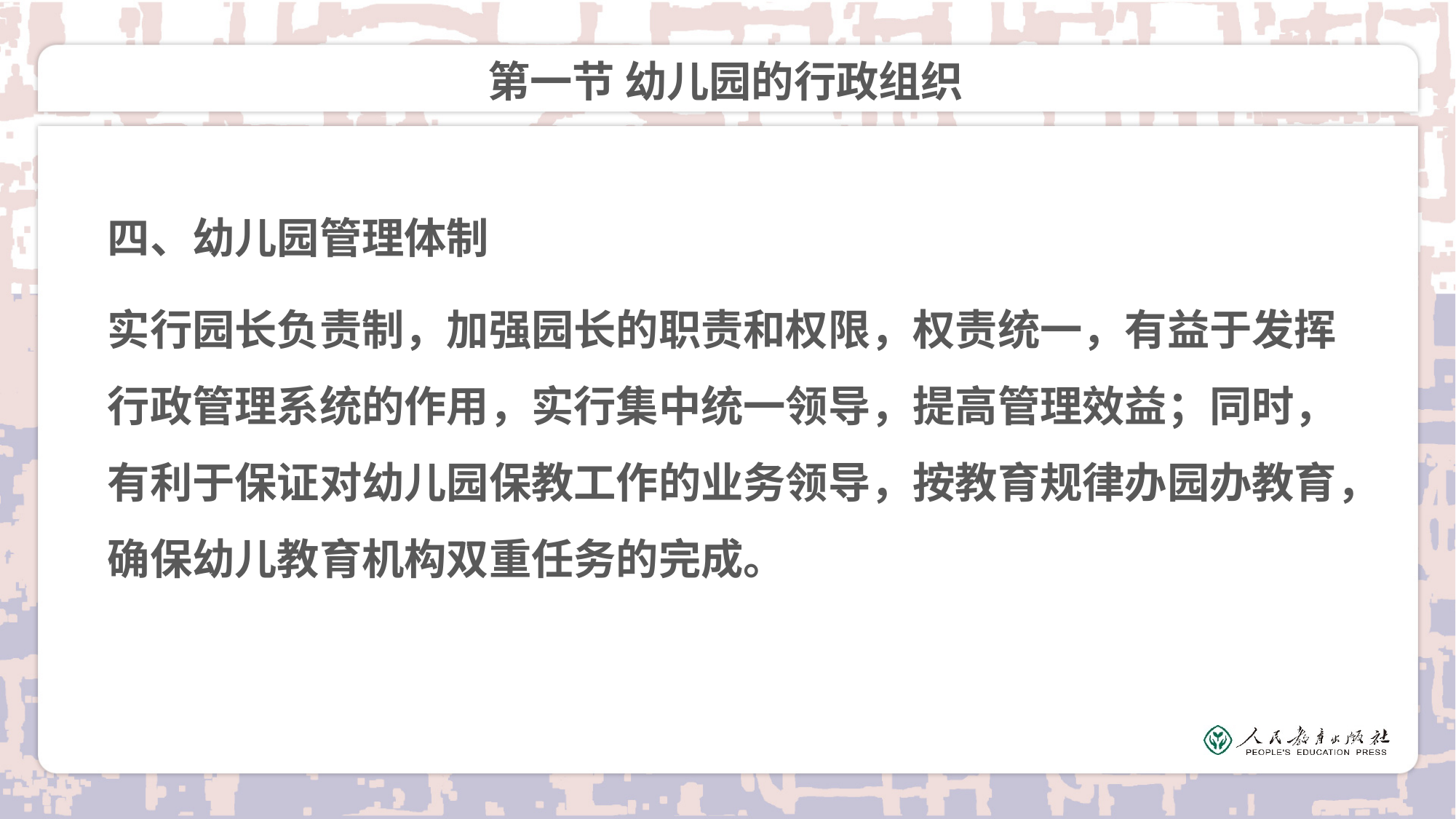

# 第一节 幼儿园的行政组织
四、幼儿园管理体制
实行园长负责制，加强园长的职责和权限，权责统一，有益于发挥行政管理系统的作用，实行集中统一领导，提高管理效益；同时，有利于保证对幼儿园保教工作的业务领导，按教育规律办园办教育，确保幼儿教育机构双重任务的完成。